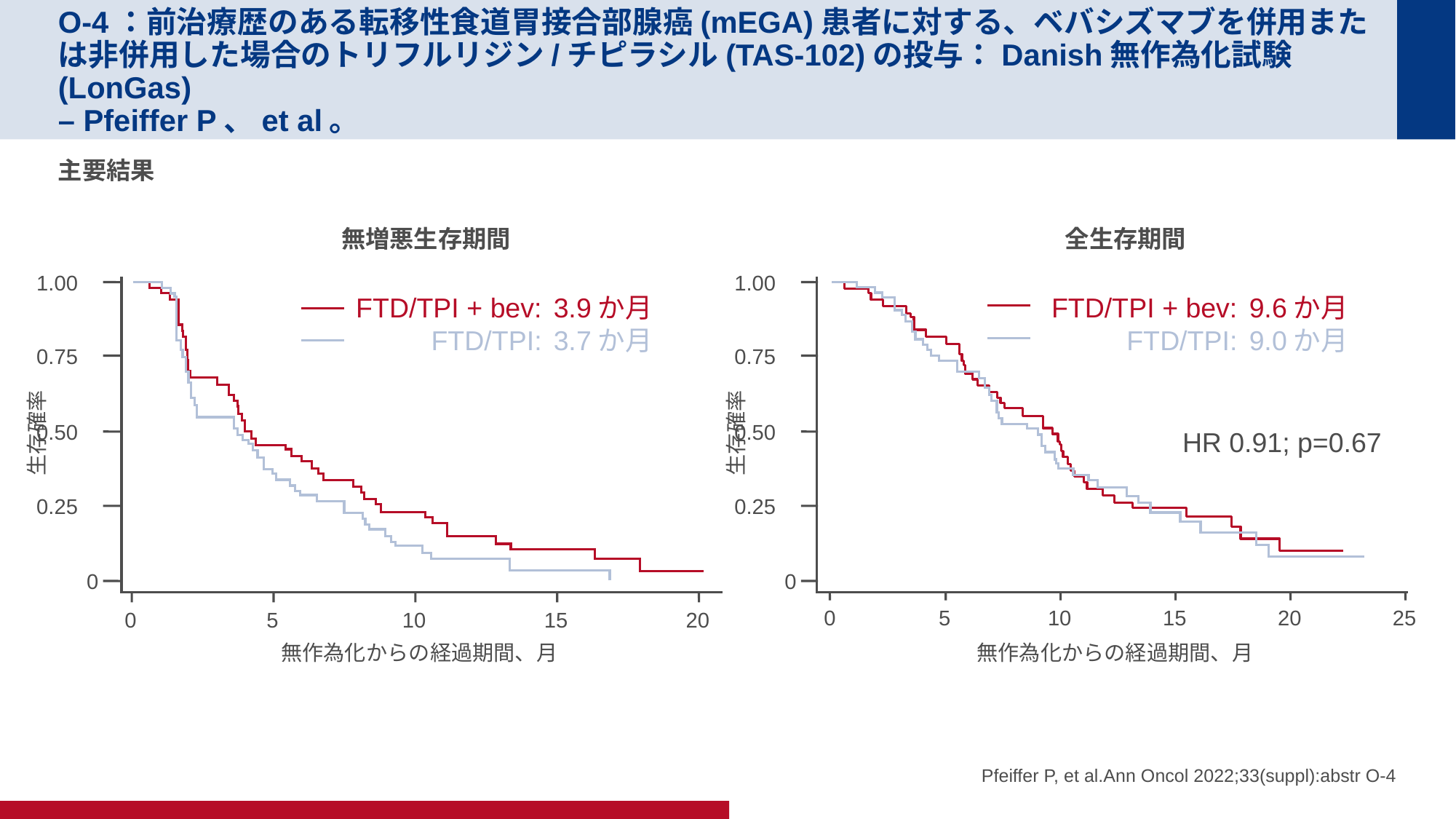

# O-4：前治療歴のある転移性食道胃接合部腺癌(mEGA)患者に対する、ベバシズマブを併用または非併用した場合のトリフルリジン/チピラシル(TAS-102)の投与：Danish無作為化試験(LonGas) – Pfeiffer P、et al。
主要結果
無増悪生存期間
全生存期間
1.00

0.75

0.50
生存確率

0.25

0

FTD/TPI + bev:
FTD/TPI:
3.9か月
3.7か月
HR 0.74; p=0.14

0
5
10
15
20
無作為化からの経過期間、月
1.00

0.75

0.50
生存確率

0.25

0

FTD/TPI + bev:
FTD/TPI:
9.6か月
9.0か月
HR 0.91; p=0.67

0
5
10
15
20
25
無作為化からの経過期間、月
Pfeiffer P, et al.Ann Oncol 2022;33(suppl):abstr O-4